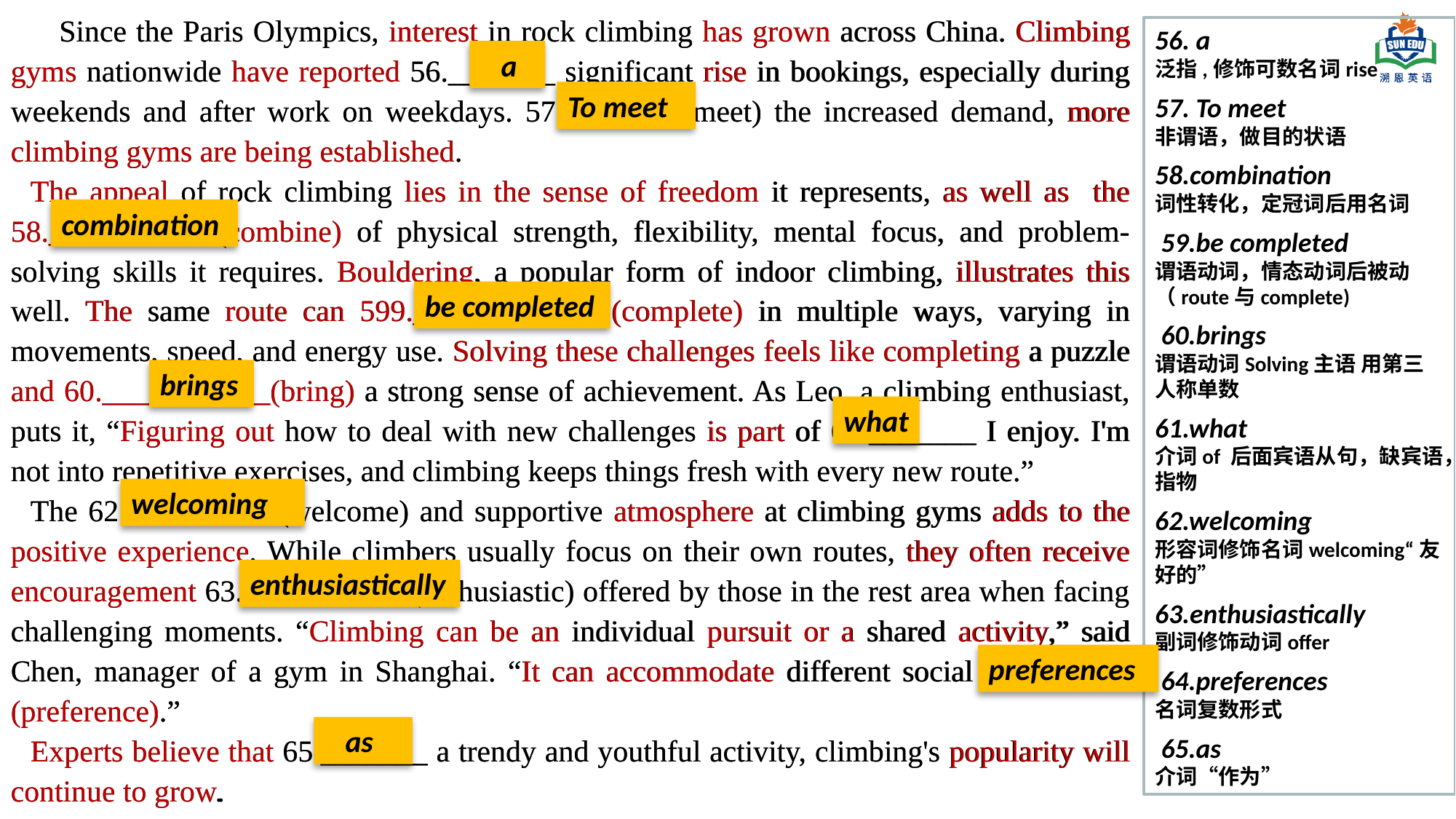

Since the Paris Olympics, interest in rock climbing has grown across China. Climbing gyms nationwide have reported 56._______ significant rise in bookings, especially during weekends and after work on weekdays. 57._______ (meet) the increased demand, more climbing gyms are being established.
The appeal of rock climbing lies in the sense of freedom it represents, as well as  the 58.___________(combine) of physical strength, flexibility, mental focus, and problem-solving skills it requires. Bouldering, a popular form of indoor climbing, illustrates this well. The same route can 599.____________ (complete) in multiple ways, varying in movements, speed, and energy use. Solving these challenges feels like completing a puzzle and 60.___________(bring) a strong sense of achievement. As Leo, a climbing enthusiast, puts it, “Figuring out how to deal with new challenges is part of 61._______ I enjoy. I'm not into repetitive exercises, and climbing keeps things fresh with every new route.”
The 62.__________(welcome) and supportive atmosphere at climbing gyms adds to the positive experience. While climbers usually focus on their own routes, they often receive encouragement 63.___________(enthusiastic) offered by those in the rest area when facing challenging moments. “Climbing can be an individual pursuit or a shared activity,” said Chen, manager of a gym in Shanghai. “It can accommodate different social 64._______ (preference).”
Experts believe that 65._______ a trendy and youthful activity, climbing's popularity will continue to grow.
   Since the Paris Olympics, interest in rock climbing has grown across China. Climbing gyms nationwide have reported 56._______ significant rise in bookings, especially during weekends and after work on weekdays. 57._______ (meet) the increased demand, more climbing gyms are being established.
The appeal of rock climbing lies in the sense of freedom it represents, as well as  the 58.___________(combine) of physical strength, flexibility, mental focus, and problem-solving skills it requires. Bouldering, a popular form of indoor climbing, illustrates this well. The same route can 599.____________ (complete) in multiple ways, varying in movements, speed, and energy use. Solving these challenges feels like completing a puzzle and 60.___________(bring) a strong sense of achievement. As Leo, a climbing enthusiast, puts it, “Figuring out how to deal with new challenges is part of 61._______ I enjoy. I'm not into repetitive exercises, and climbing keeps things fresh with every new route.”
The 62.__________(welcome) and supportive atmosphere at climbing gyms adds to the positive experience. While climbers usually focus on their own routes, they often receive encouragement 63.___________(enthusiastic) offered by those in the rest area when facing challenging moments. “Climbing can be an individual pursuit or a shared activity,” said Chen, manager of a gym in Shanghai. “It can accommodate different social 64._______ (preference).”
Experts believe that 65._______ a trendy and youthful activity, climbing's popularity will continue to grow.
56. a
泛指,修饰可数名词rise
57. To meet
非谓语，做目的状语
58.combination
词性转化，定冠词后用名词
 59.be completed
谓语动词，情态动词后被动（route与complete)
 60.brings
谓语动词Solving主语 用第三人称单数
61.what
介词of 后面宾语从句，缺宾语，指物
62.welcoming
形容词修饰名词welcoming“友好的”
63.enthusiastically
副词修饰动词offer
 64.preferences
名词复数形式
 65.as
介词“作为”
   a
To meet
combination
be completed
brings
what
welcoming
enthusiastically
preferences
   as